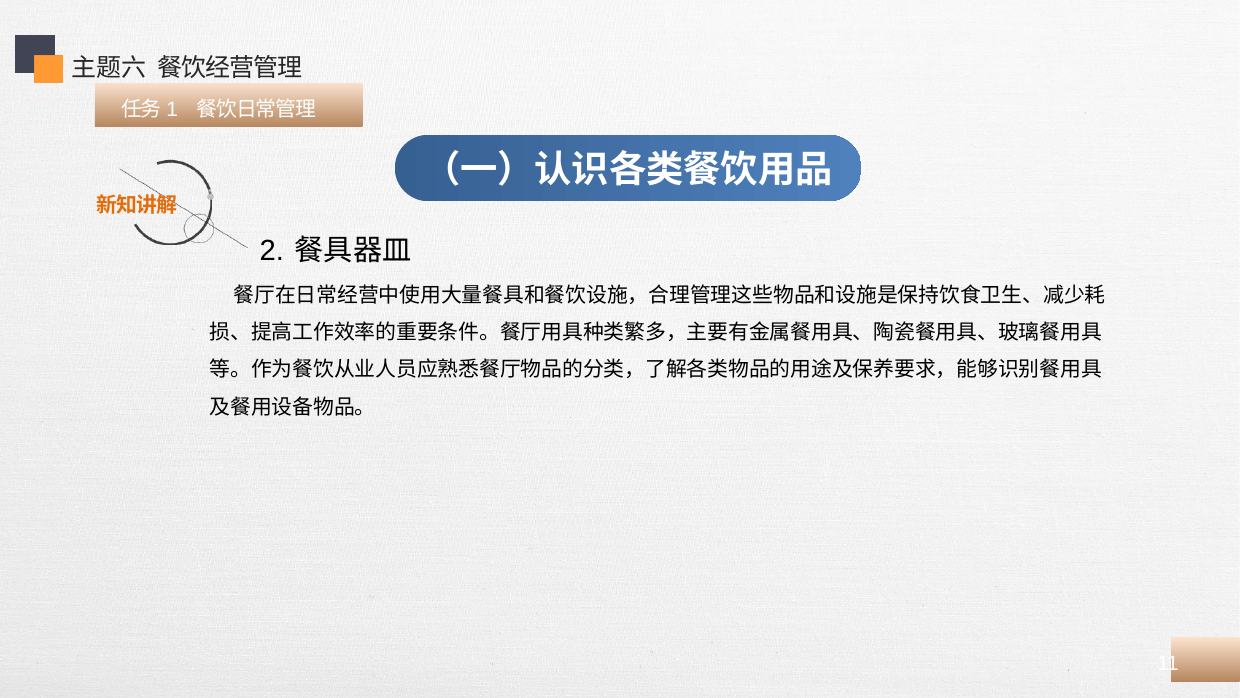

主题六  餐饮经营管理
 任务1   餐饮日常管理
（一）认识各类餐饮用品
2. 餐具器皿
    餐厅在日常经营中使用大量餐具和餐饮设施，合理管理这些物品和设施是保持饮食卫生、减少耗损、提高工作效率的重要条件。餐厅用具种类繁多，主要有金属餐用具、陶瓷餐用具、玻璃餐用具等。作为餐饮从业人员应熟悉餐厅物品的分类，了解各类物品的用途及保养要求，能够识别餐用具及餐用设备物品。